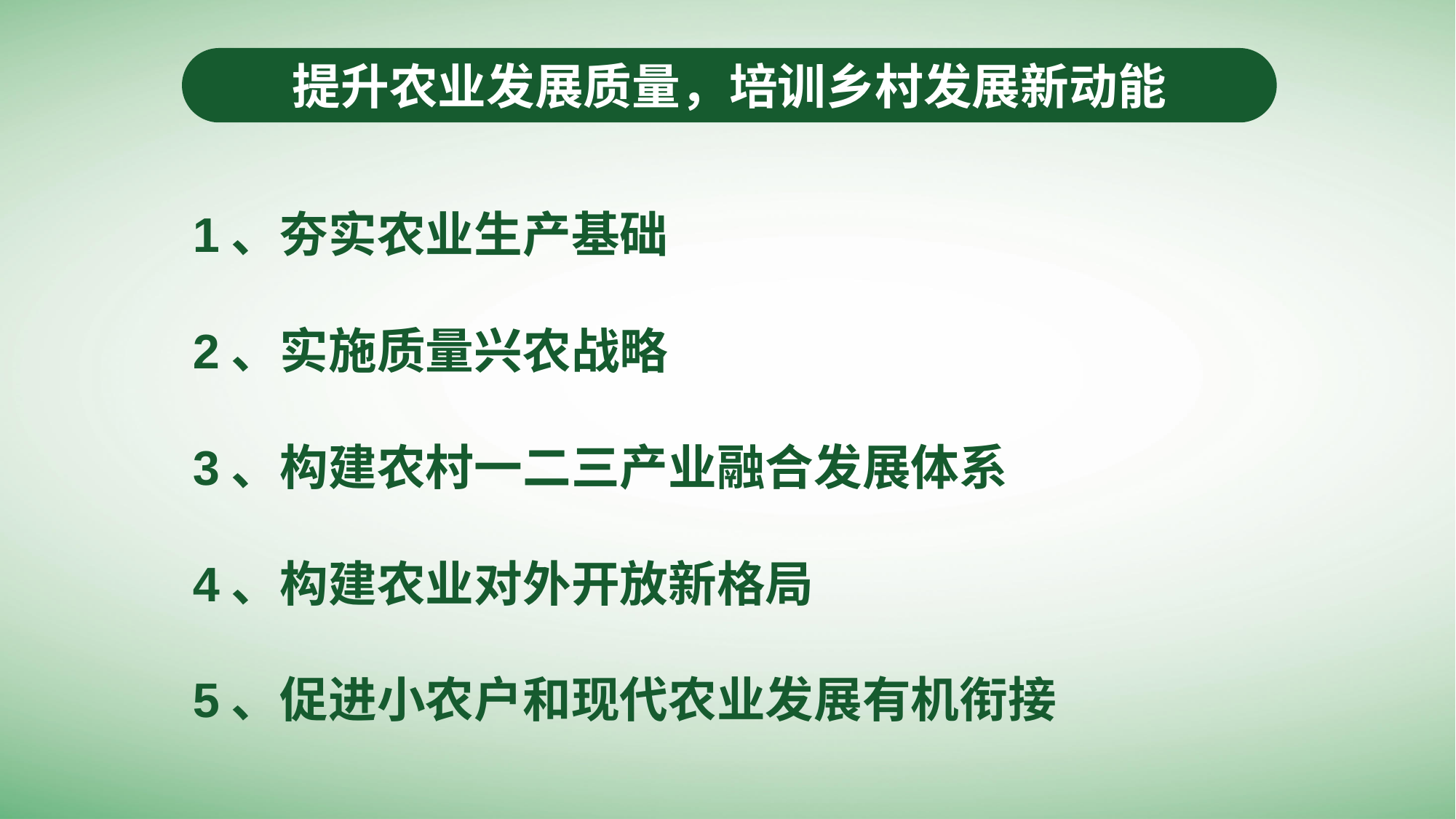

提升农业发展质量，培训乡村发展新动能
1、夯实农业生产基础
2、实施质量兴农战略
3、构建农村一二三产业融合发展体系
4、构建农业对外开放新格局
5、促进小农户和现代农业发展有机衔接